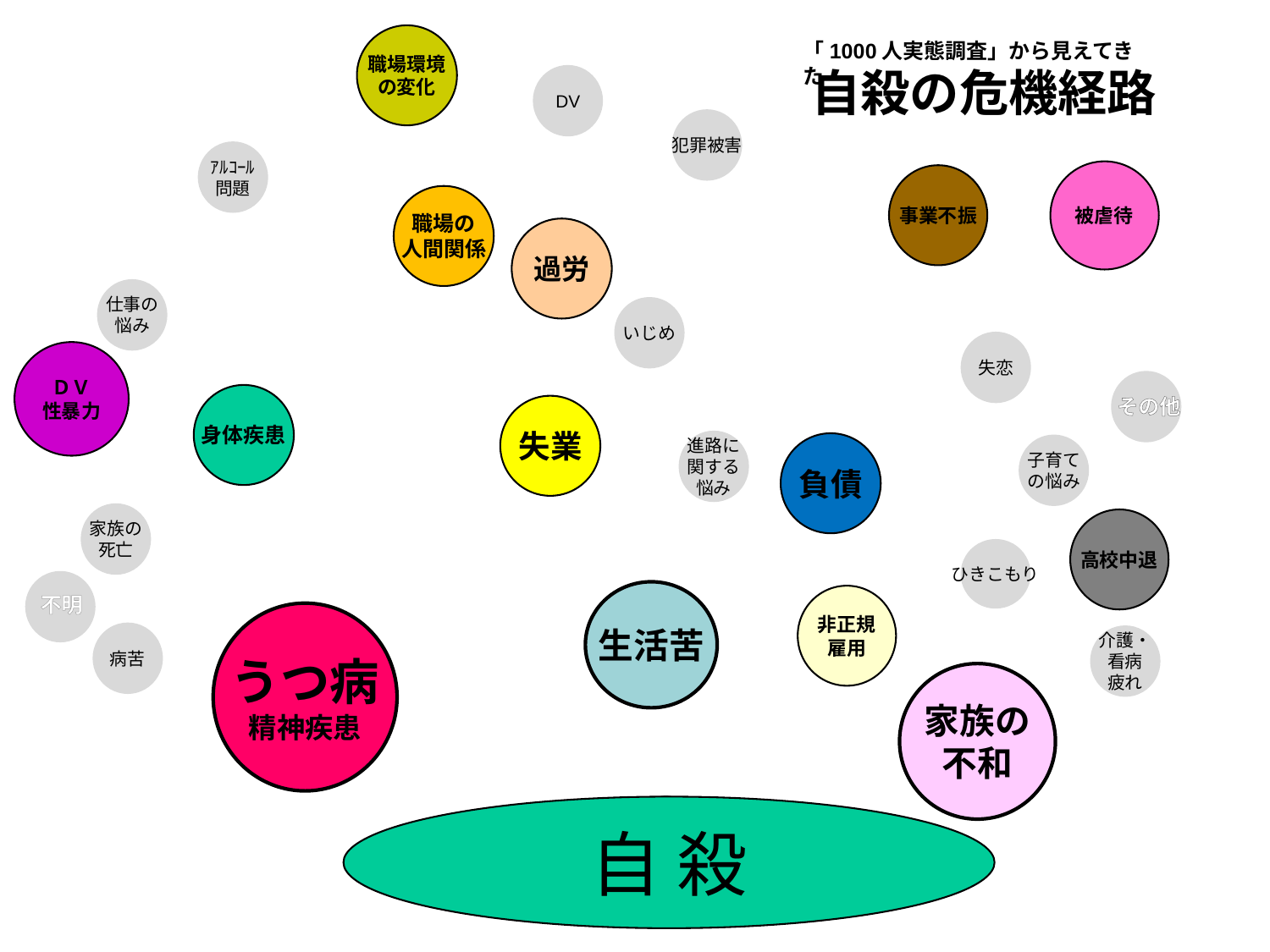

職場環境
の変化
「1000人実態調査」から見えてきた
自殺の危機経路
DV
犯罪被害
ｱﾙｺｰﾙ
問題
被虐待
事業不振
職場の
人間関係
過労
仕事の
悩み
いじめ
失恋
ＤＶ
性暴力

身体疾患
その他
失業
進路に
関する
悩み
負債
子育て
の悩み
家族の
死亡
高校中退
ひきこもり

生活苦
不明
非正規
雇用
借金の
取立苦
うつ病
精神疾患
病苦
介護・
看病
疲れ
家族の
不和

自 殺